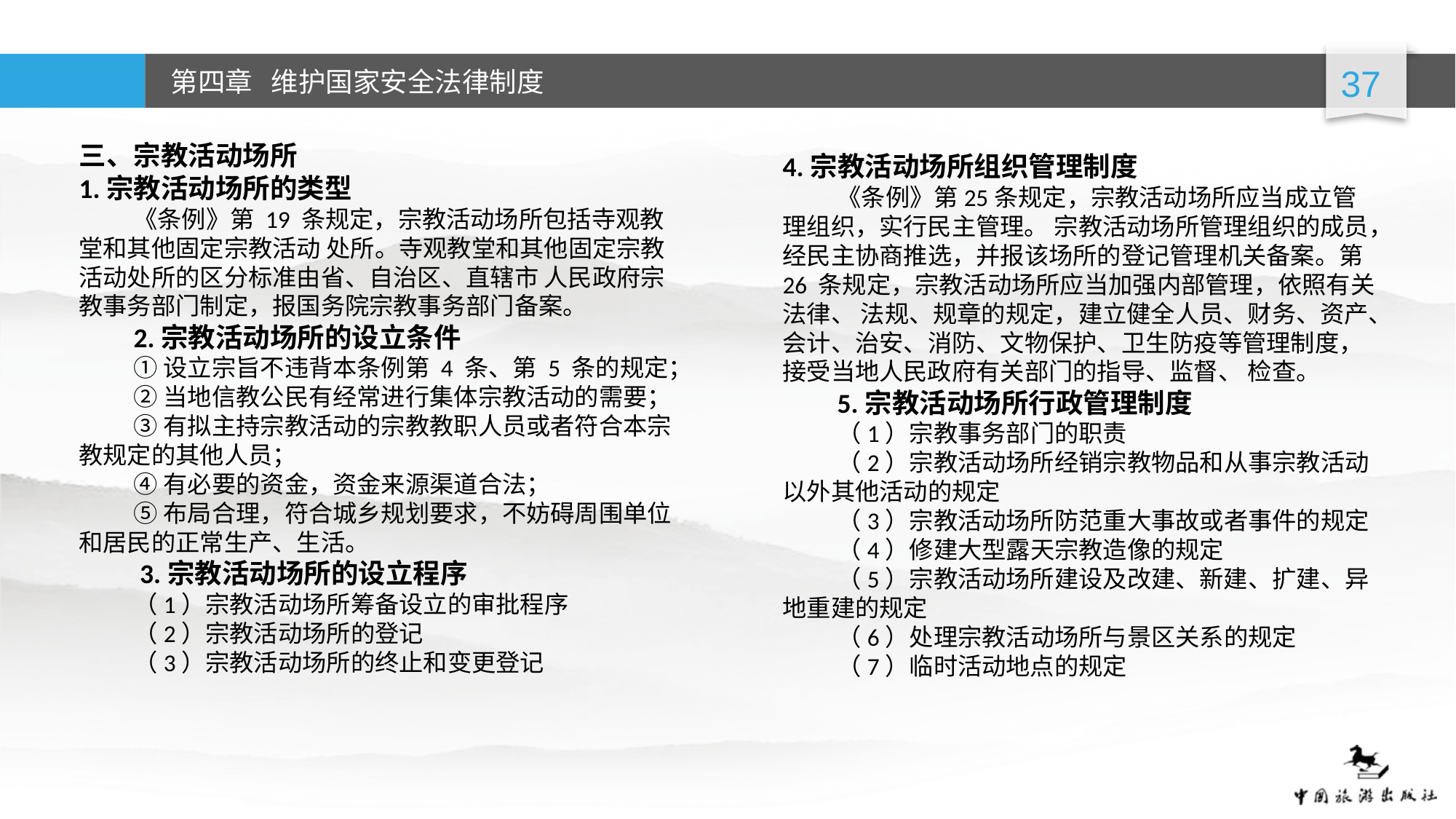

三、宗教活动场所
1.宗教活动场所的类型
《条例》第 19 条规定，宗教活动场所包括寺观教堂和其他固定宗教活动 处所。寺观教堂和其他固定宗教活动处所的区分标准由省、自治区、直辖市 人民政府宗教事务部门制定，报国务院宗教事务部门备案。
2.宗教活动场所的设立条件
①设立宗旨不违背本条例第 4 条、第 5 条的规定；
②当地信教公民有经常进行集体宗教活动的需要；
③有拟主持宗教活动的宗教教职人员或者符合本宗教规定的其他人员；
④有必要的资金，资金来源渠道合法；
⑤布局合理，符合城乡规划要求，不妨碍周围单位和居民的正常生产、生活。
 3.宗教活动场所的设立程序
（1）宗教活动场所筹备设立的审批程序
（2）宗教活动场所的登记
（3）宗教活动场所的终止和变更登记

4.宗教活动场所组织管理制度
《条例》第25条规定，宗教活动场所应当成立管理组织，实行民主管理。 宗教活动场所管理组织的成员，经民主协商推选，并报该场所的登记管理机关备案。第 26 条规定，宗教活动场所应当加强内部管理，依照有关法律、 法规、规章的规定，建立健全人员、财务、资产、会计、治安、消防、文物保护、卫生防疫等管理制度，接受当地人民政府有关部门的指导、监督、 检查。
5.宗教活动场所行政管理制度
（1）宗教事务部门的职责
（2）宗教活动场所经销宗教物品和从事宗教活动以外其他活动的规定
（3）宗教活动场所防范重大事故或者事件的规定
（4）修建大型露天宗教造像的规定
（5）宗教活动场所建设及改建、新建、扩建、异地重建的规定
（6）处理宗教活动场所与景区关系的规定
（7）临时活动地点的规定